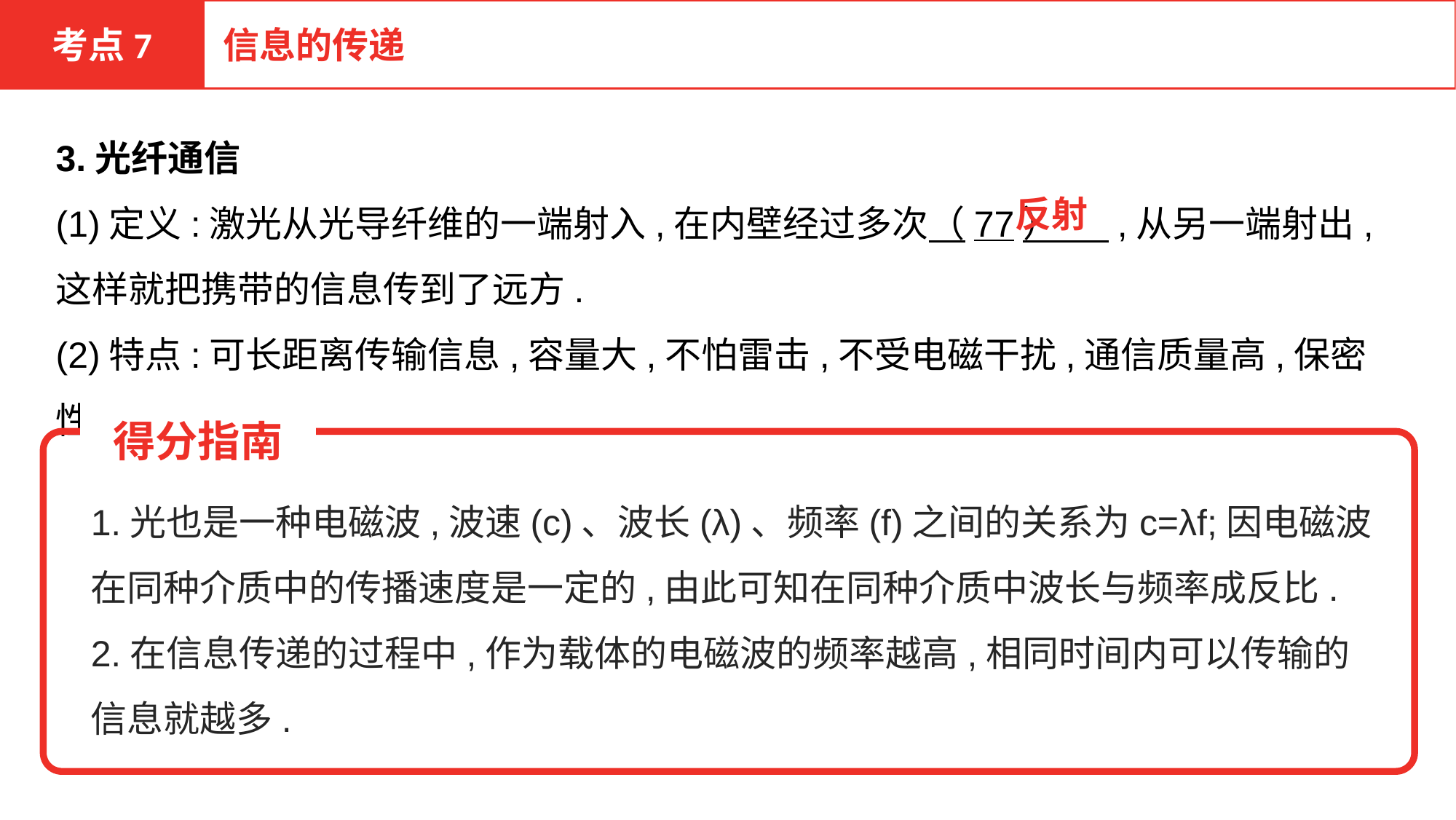

考点7
信息的传递
3.光纤通信
(1)定义:激光从光导纤维的一端射入,在内壁经过多次（77）      ,从另一端射出,这样就把携带的信息传到了远方.
(2)特点:可长距离传输信息,容量大,不怕雷击,不受电磁干扰,通信质量高,保密性好.
反射
得分指南

1.光也是一种电磁波,波速(c)、波长(λ)、频率(f)之间的关系为c=λf;因电磁波在同种介质中的传播速度是一定的,由此可知在同种介质中波长与频率成反比.
2.在信息传递的过程中,作为载体的电磁波的频率越高,相同时间内可以传输的信息就越多.